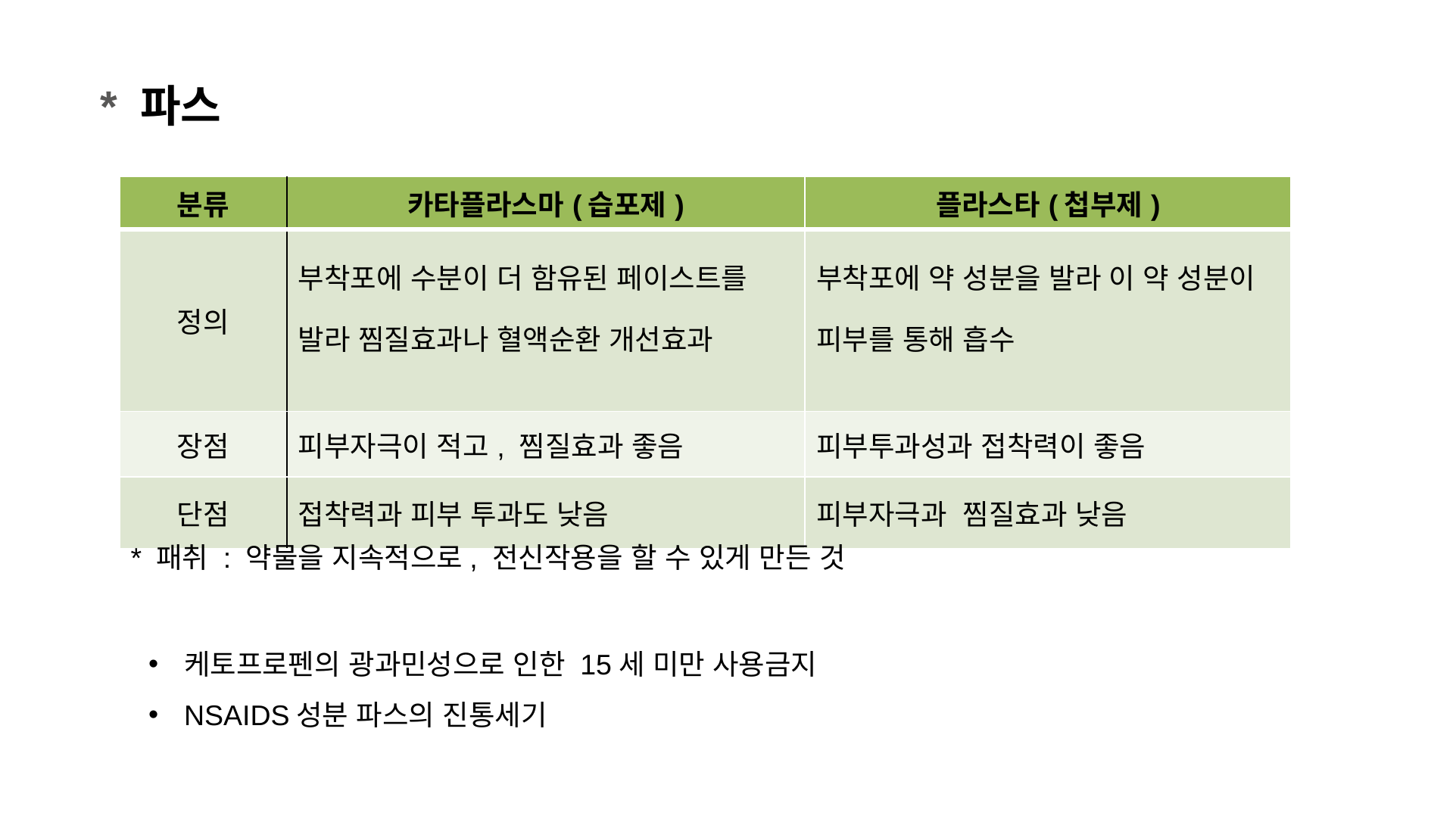

# * 파스
| 분류 | 카타플라스마(습포제) | 플라스타(첩부제) |
| --- | --- | --- |
| 정의 | 부착포에 수분이 더 함유된 페이스트를 발라 찜질효과나 혈액순환 개선효과 | 부착포에 약 성분을 발라 이 약 성분이 피부를 통해 흡수 |
| 장점 | 피부자극이 적고, 찜질효과 좋음 | 피부투과성과 접착력이 좋음 |
| 단점 | 접착력과 피부 투과도 낮음 | 피부자극과 찜질효과 낮음 |
* 패취 : 약물을 지속적으로, 전신작용을 할 수 있게 만든 것

케토프로펜의 광과민성으로 인한 15세 미만 사용금지
NSAIDS성분 파스의 진통세기